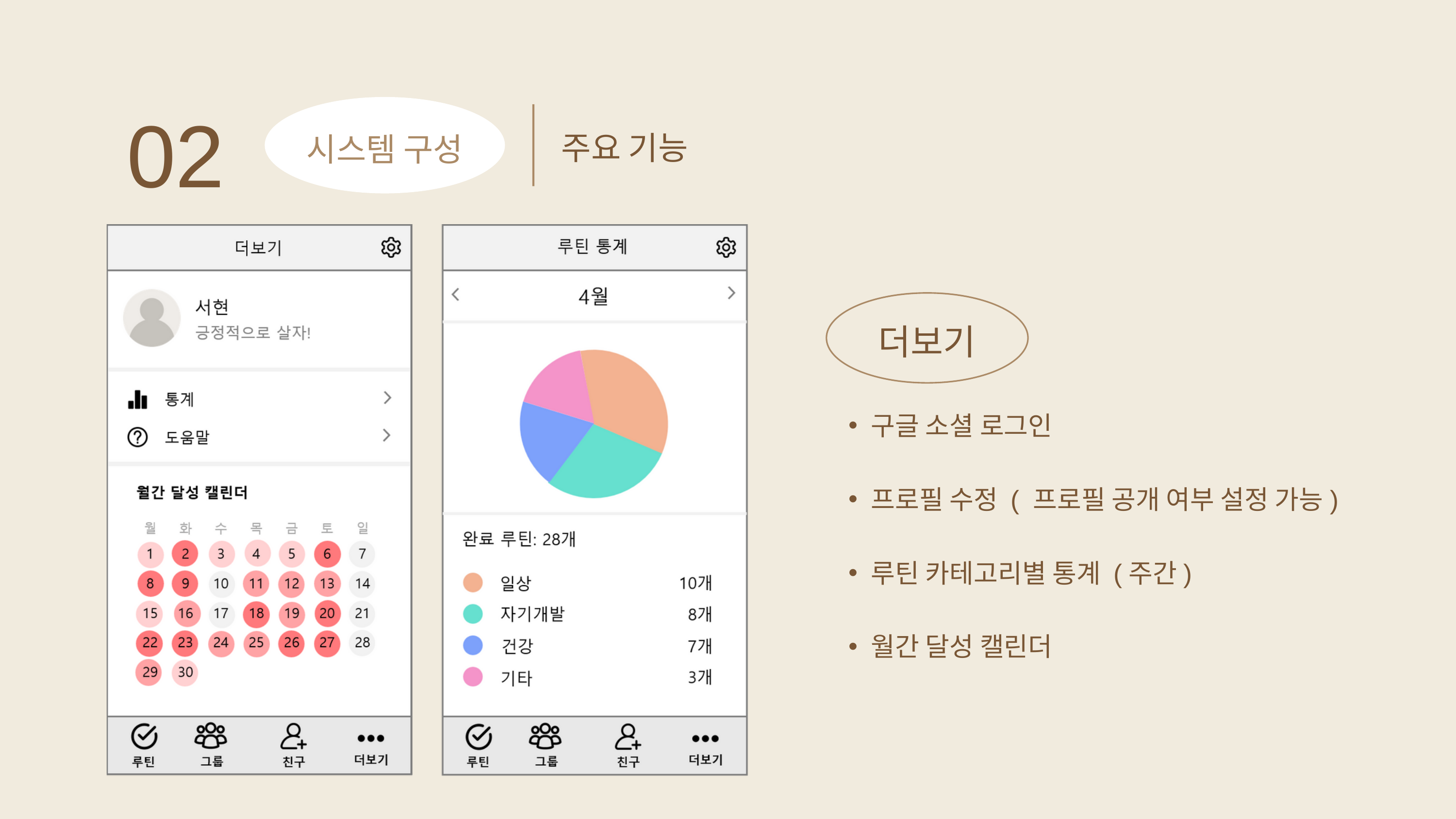

02

주요 기능
시스템 구성

더보기
구글 소셜 로그인

프로필 수정 ( 프로필 공개 여부 설정 가능)

루틴 카테고리별 통계 (주간)

월간 달성 캘린더